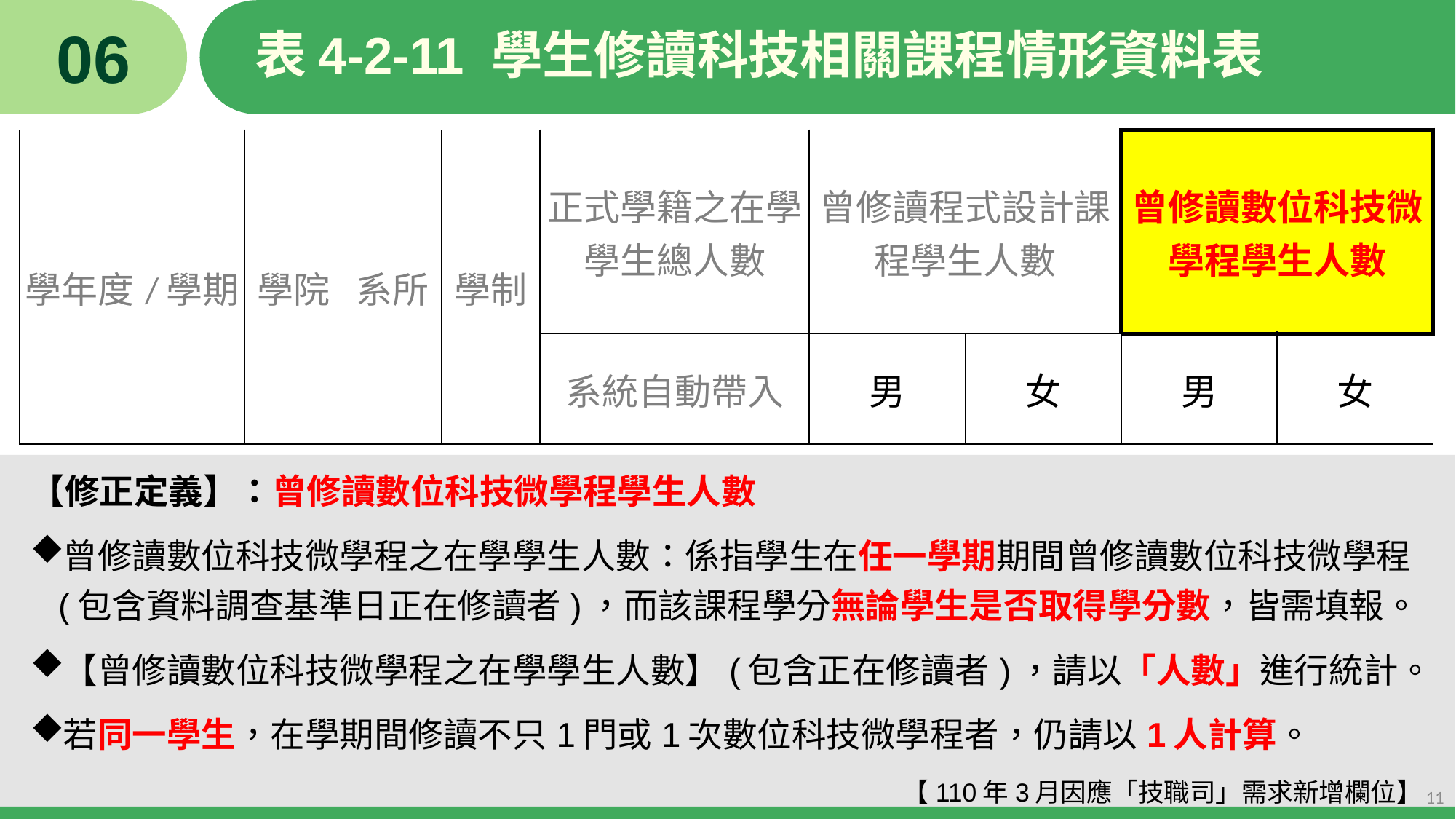

06
# 表4-2-11 學生修讀科技相關課程情形資料表
| 學年度/學期 | 學院 | 系所 | 學制 | 正式學籍之在學學生總人數 | 曾修讀程式設計課程學生人數 |  | 曾修讀數位科技微學程學生人數 |  |
| --- | --- | --- | --- | --- | --- | --- | --- | --- |
|  |  |  |  | 系統自動帶入 | 男 | 女 | 男 | 女 |
【修正定義】：曾修讀數位科技微學程學生人數
曾修讀數位科技微學程之在學學生人數：係指學生在任一學期期間曾修讀數位科技微學程(包含資料調查基準日正在修讀者)，而該課程學分無論學生是否取得學分數，皆需填報。
【曾修讀數位科技微學程之在學學生人數】(包含正在修讀者)，請以「人數」進行統計。
若同一學生，在學期間修讀不只1門或1次數位科技微學程者，仍請以1人計算。
【110年3月因應「技職司」需求新增欄位】
11